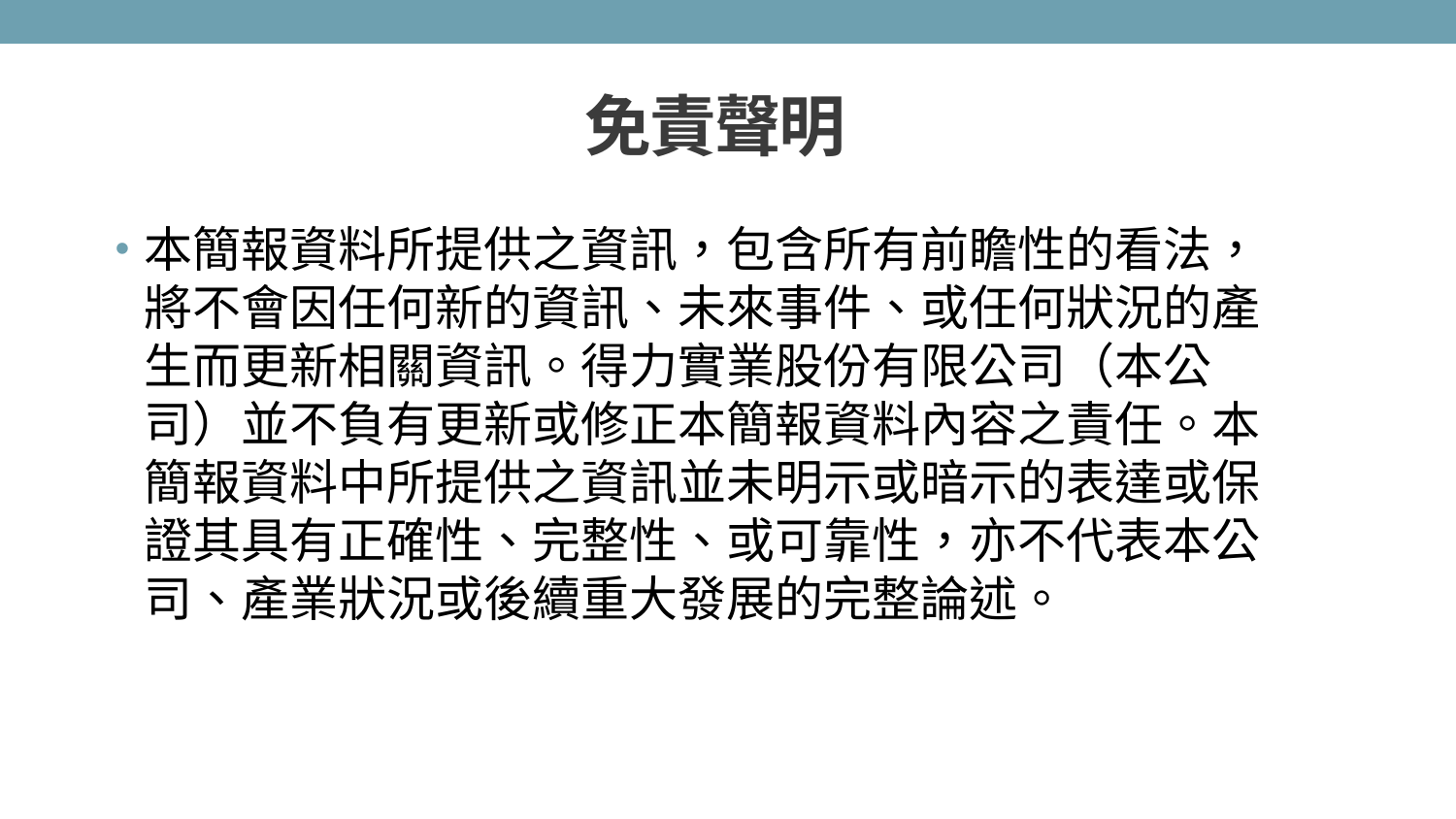

# 免責聲明
本簡報資料所提供之資訊，包含所有前瞻性的看法，將不會因任何新的資訊、未來事件、或任何狀況的產生而更新相關資訊。得力實業股份有限公司（本公司）並不負有更新或修正本簡報資料內容之責任。本簡報資料中所提供之資訊並未明示或暗示的表達或保證其具有正確性、完整性、或可靠性，亦不代表本公司、產業狀況或後續重大發展的完整論述。